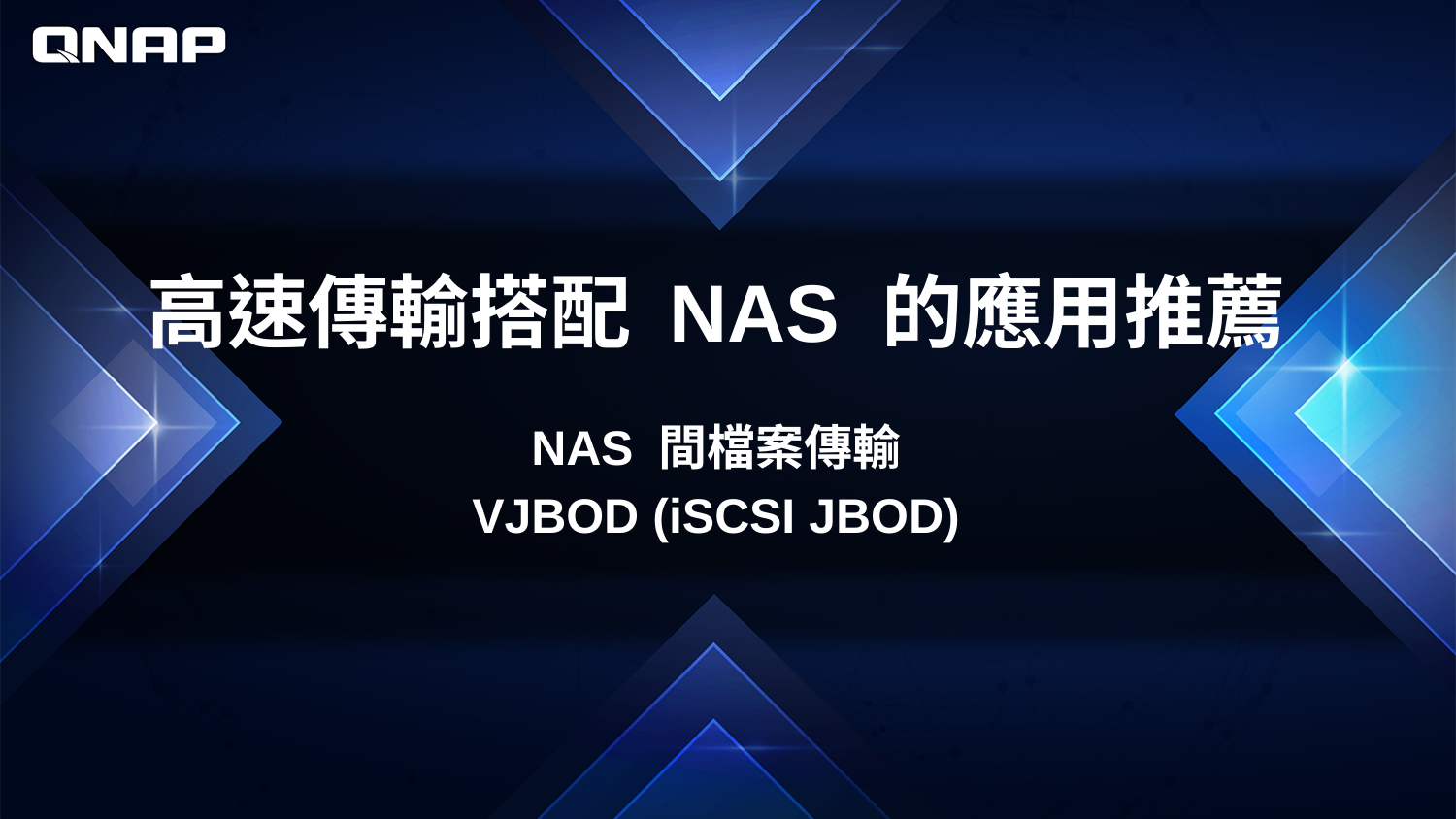

# 高速傳輸搭配 NAS 的應用推薦
NAS 間檔案傳輸
VJBOD (iSCSI JBOD)